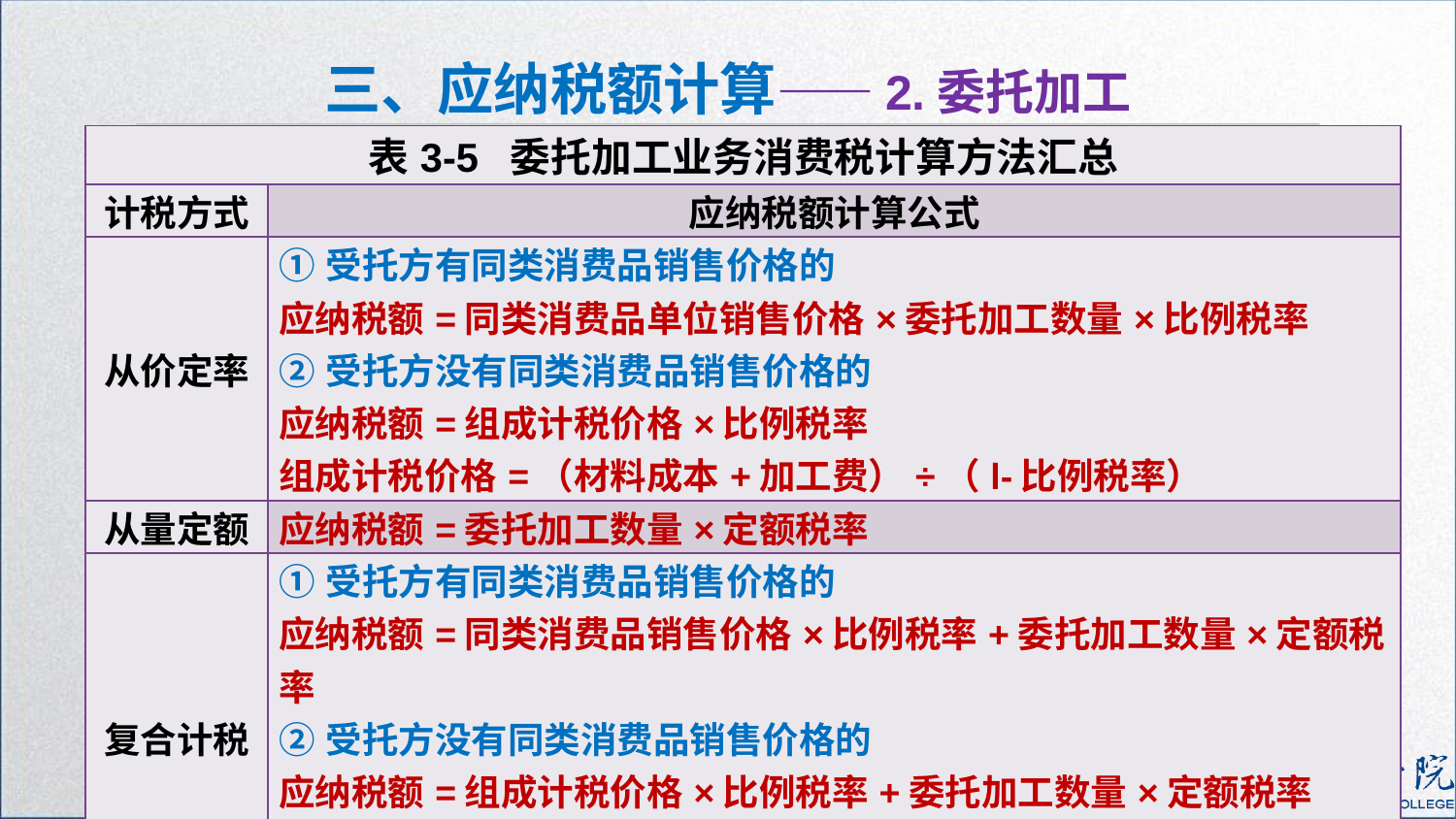

三、应纳税额计算——2.委托加工
| 表3-5 委托加工业务消费税计算方法汇总 |  |
| --- | --- |
| 计税方式 | 应纳税额计算公式 |
| 从价定率 | ①受托方有同类消费品销售价格的 应纳税额=同类消费品单位销售价格×委托加工数量×比例税率 ②受托方没有同类消费品销售价格的 应纳税额=组成计税价格×比例税率 组成计税价格=（材料成本+加工费）÷（l-比例税率） |
| 从量定额 | 应纳税额=委托加工数量×定额税率 |
| 复合计税 | ①受托方有同类消费品销售价格的 应纳税额=同类消费品销售价格×比例税率+委托加工数量×定额税率 ②受托方没有同类消费品销售价格的 应纳税额=组成计税价格×比例税率+委托加工数量×定额税率 组成计税价格=(材料成本+加工费+委托加工数量×定额税率)÷(1-比例税率) |